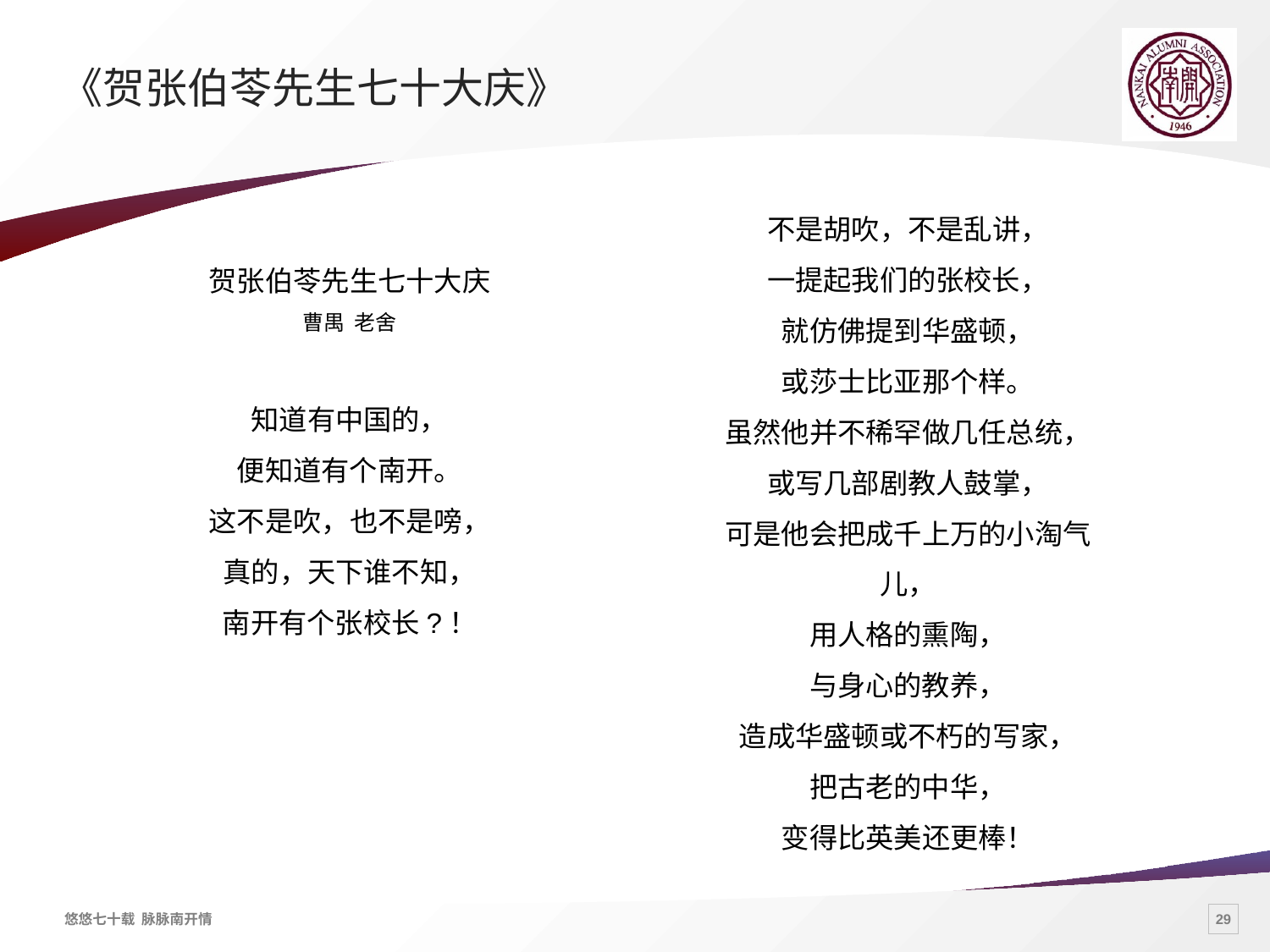

# 《贺张伯苓先生七十大庆》
不是胡吹，不是乱讲，
一提起我们的张校长，
就仿佛提到华盛顿，
或莎士比亚那个样。
虽然他并不稀罕做几任总统，
或写几部剧教人鼓掌，
可是他会把成千上万的小淘气儿，
用人格的熏陶，
与身心的教养，
造成华盛顿或不朽的写家，
把古老的中华，
变得比英美还更棒！
贺张伯苓先生七十大庆
曹禺  老舍

知道有中国的，
便知道有个南开。
这不是吹，也不是嗙，
真的，天下谁不知，
南开有个张校长?！